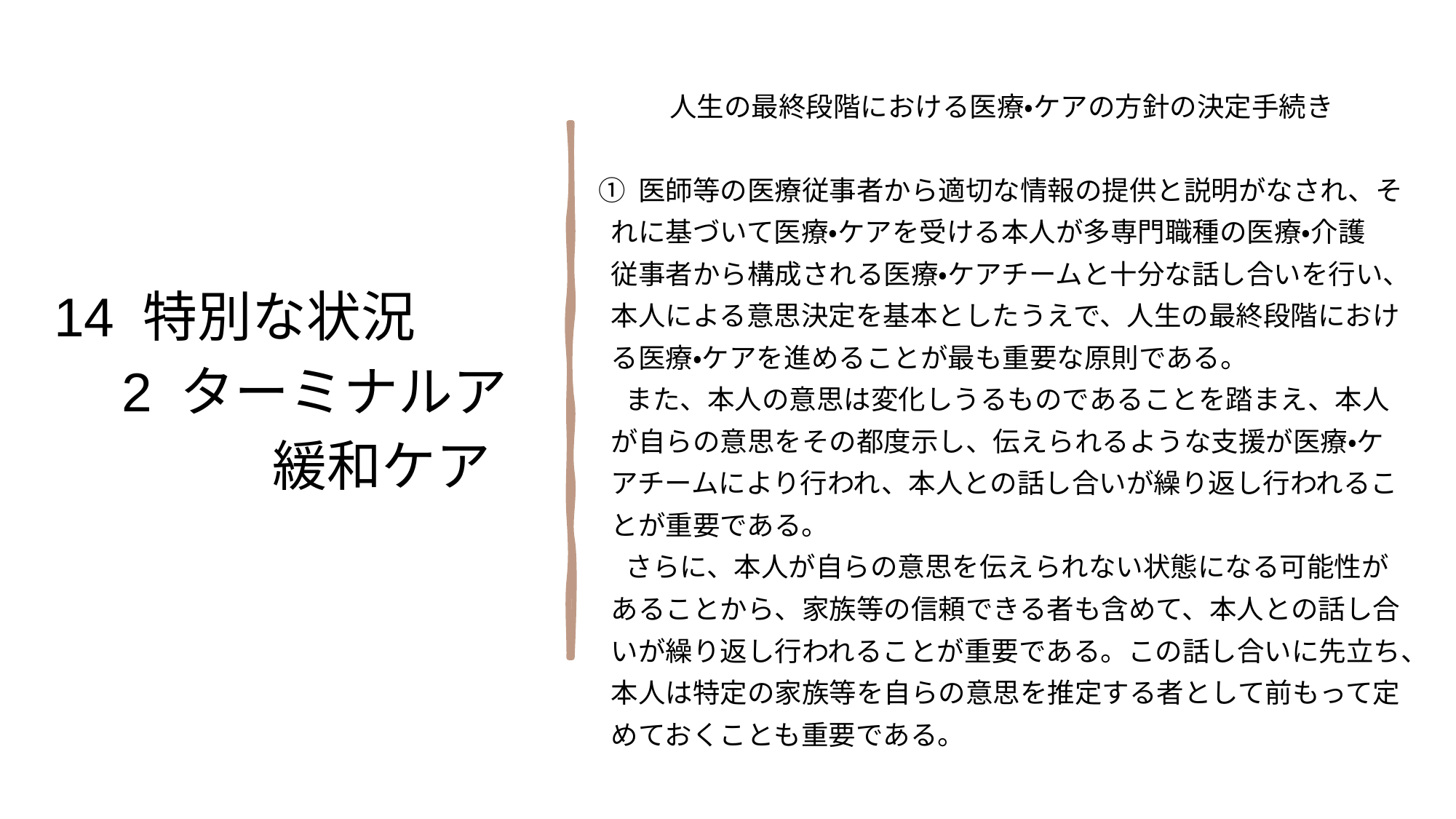

14 特別な状況
　2 ターミナルア
　　　　緩和ケア
人生の最終段階における医療・ケアの方針の決定手続き

① 医師等の医療従事者から適切な情報の提供と説明がなされ、そ
 れに基づいて医療・ケアを受ける本人が多専門職種の医療・介護
 従事者から構成される医療・ケアチームと十分な話し合いを行い、
 本人による意思決定を基本としたうえで、人生の最終段階におけ
 る医療・ケアを進めることが最も重要な原則である。
　また、本人の意思は変化しうるものであることを踏まえ、本人
 が自らの意思をその都度示し、伝えられるような支援が医療・ケ
 アチームにより行われ、本人との話し合いが繰り返し行われるこ
 とが重要である。
　さらに、本人が自らの意思を伝えられない状態になる可能性が
 あることから、家族等の信頼できる者も含めて、本人との話し合
 いが繰り返し行われることが重要である。この話し合いに先立ち、
 本人は特定の家族等を自らの意思を推定する者として前もって定
 めておくことも重要である。